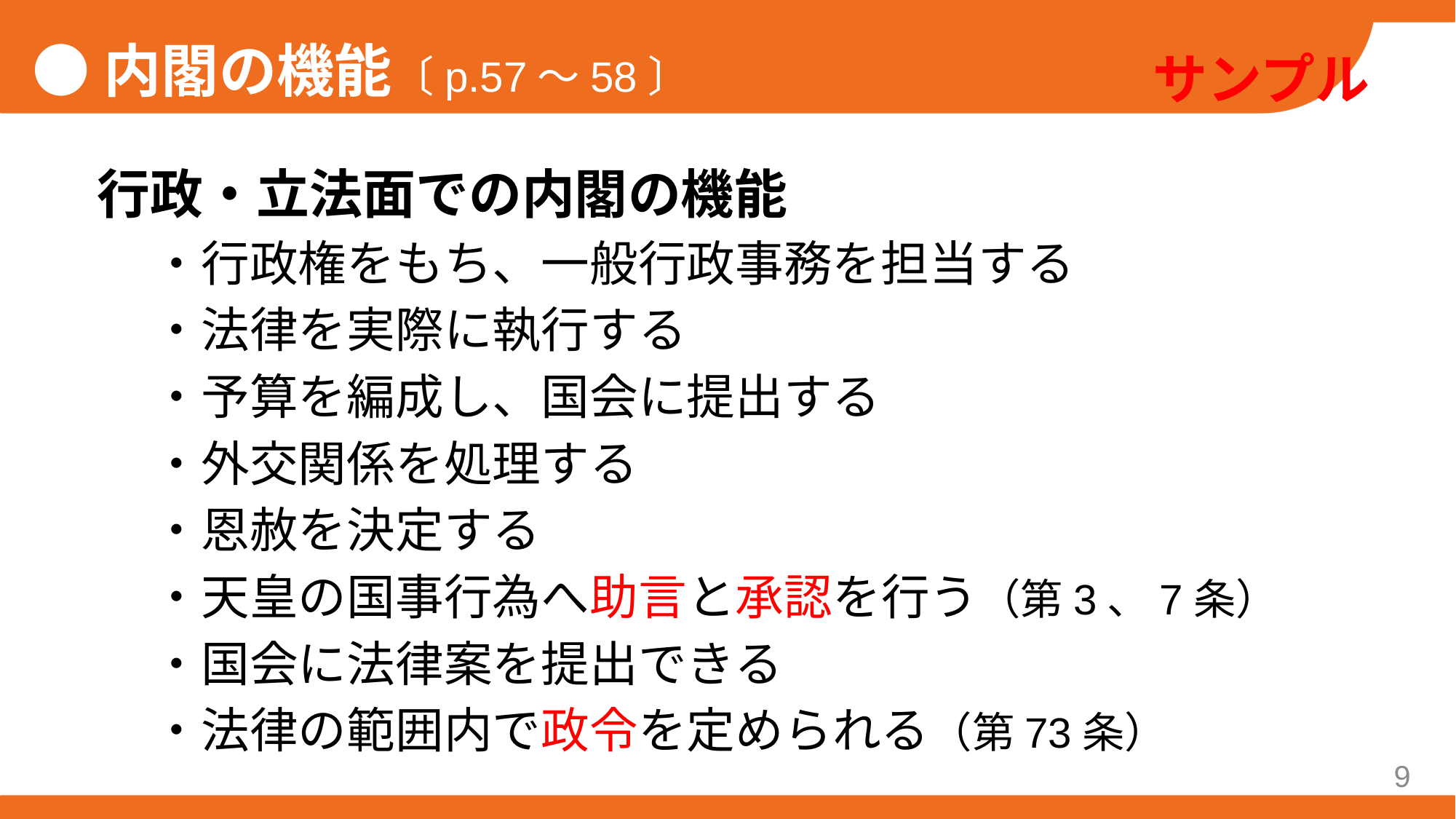

●内閣の機能〔p.57〜58〕
行政・立法面での内閣の機能
・行政権をもち、一般行政事務を担当する
・法律を実際に執行する
・予算を編成し、国会に提出する
・外交関係を処理する
・恩赦を決定する
・天皇の国事行為へ助言と承認を行う（第3、7条）
・国会に法律案を提出できる
・法律の範囲内で政令を定められる（第73条）